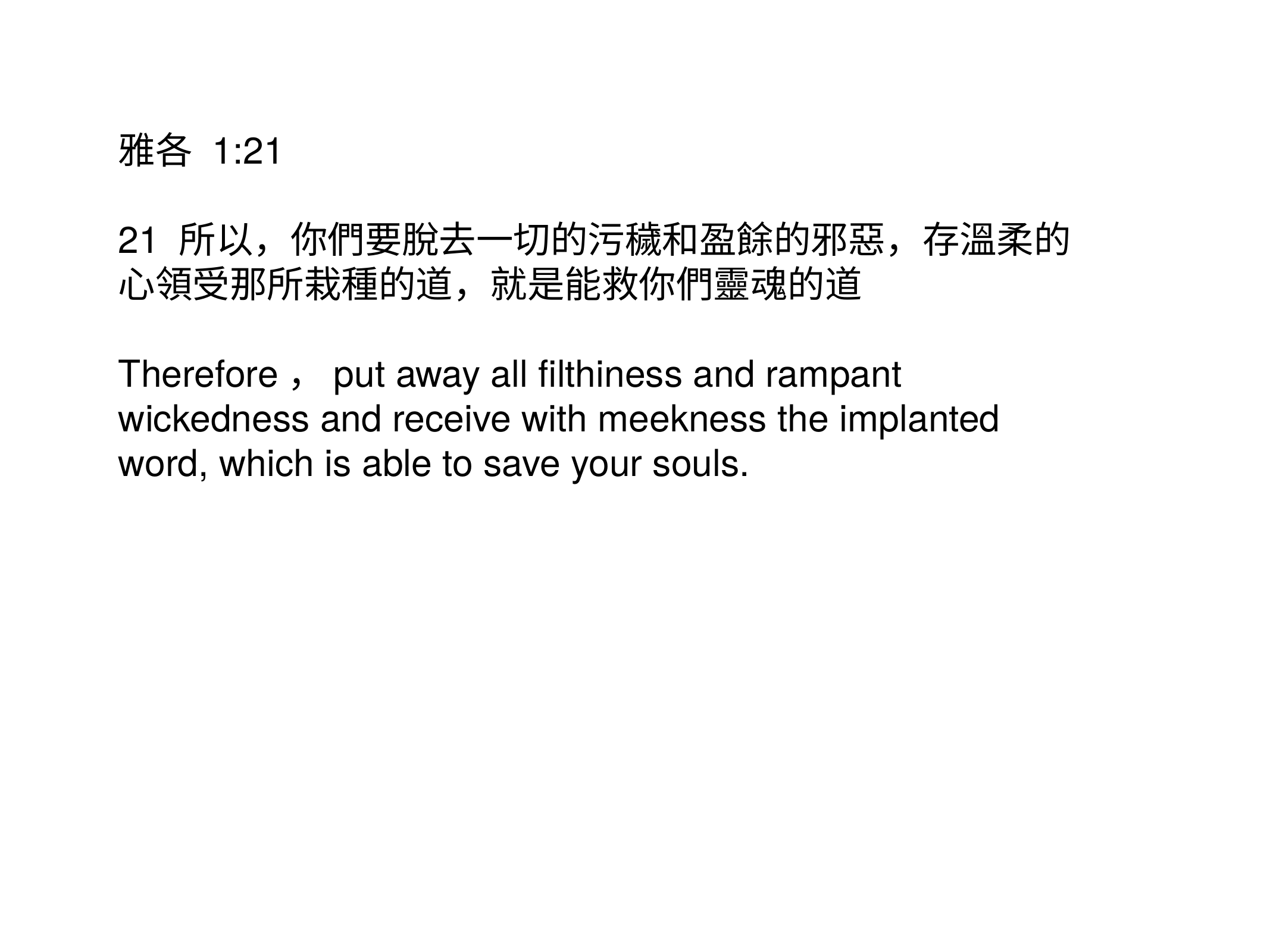

雅各 1:21

21 所以，你們要脫去一切的污穢和盈餘的邪惡，存溫柔的心領受那所栽種的道，就是能救你們靈魂的道

Therefore，put away all filthiness and rampant wickedness and receive with meekness the implanted word, which is able to save your souls.